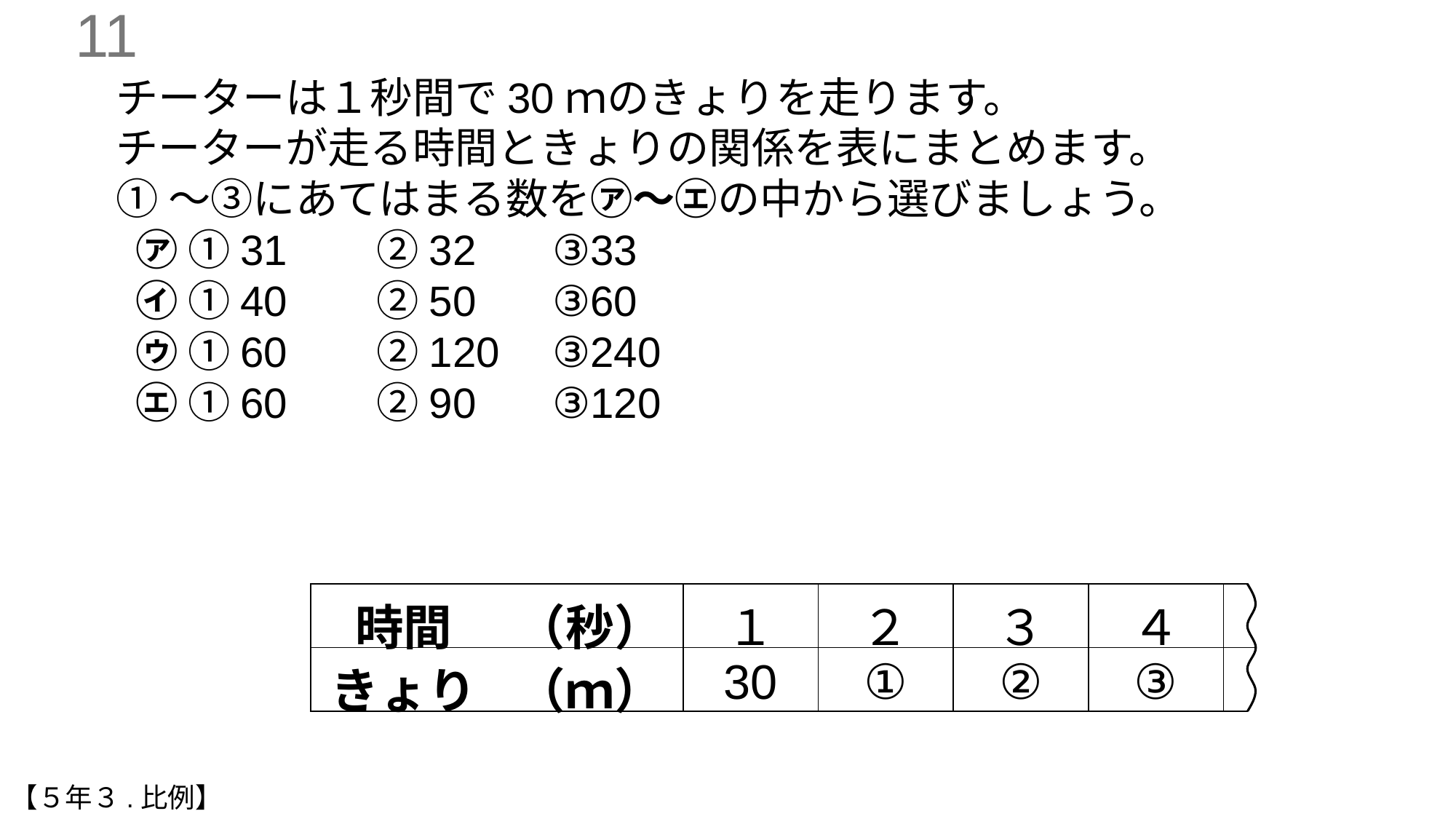

11
チーターは１秒間で30ｍのきょりを走ります。
チーターが走る時間ときょりの関係を表にまとめます。
①～③にあてはまる数を㋐～㋓の中から選びましょう。
 ㋐ ①31	　②32	③33
 ㋑ ①40	　②50	③60
 ㋒ ①60	　②120	③240
 ㋓ ①60	　②90	③120
| 時間 | （秒） | １ | ２ | ３ | ４ |  |  |
| --- | --- | --- | --- | --- | --- | --- | --- |
| きょり | （ｍ） | 30 | ① | ② | ③ |  |  |

【５年３.比例】